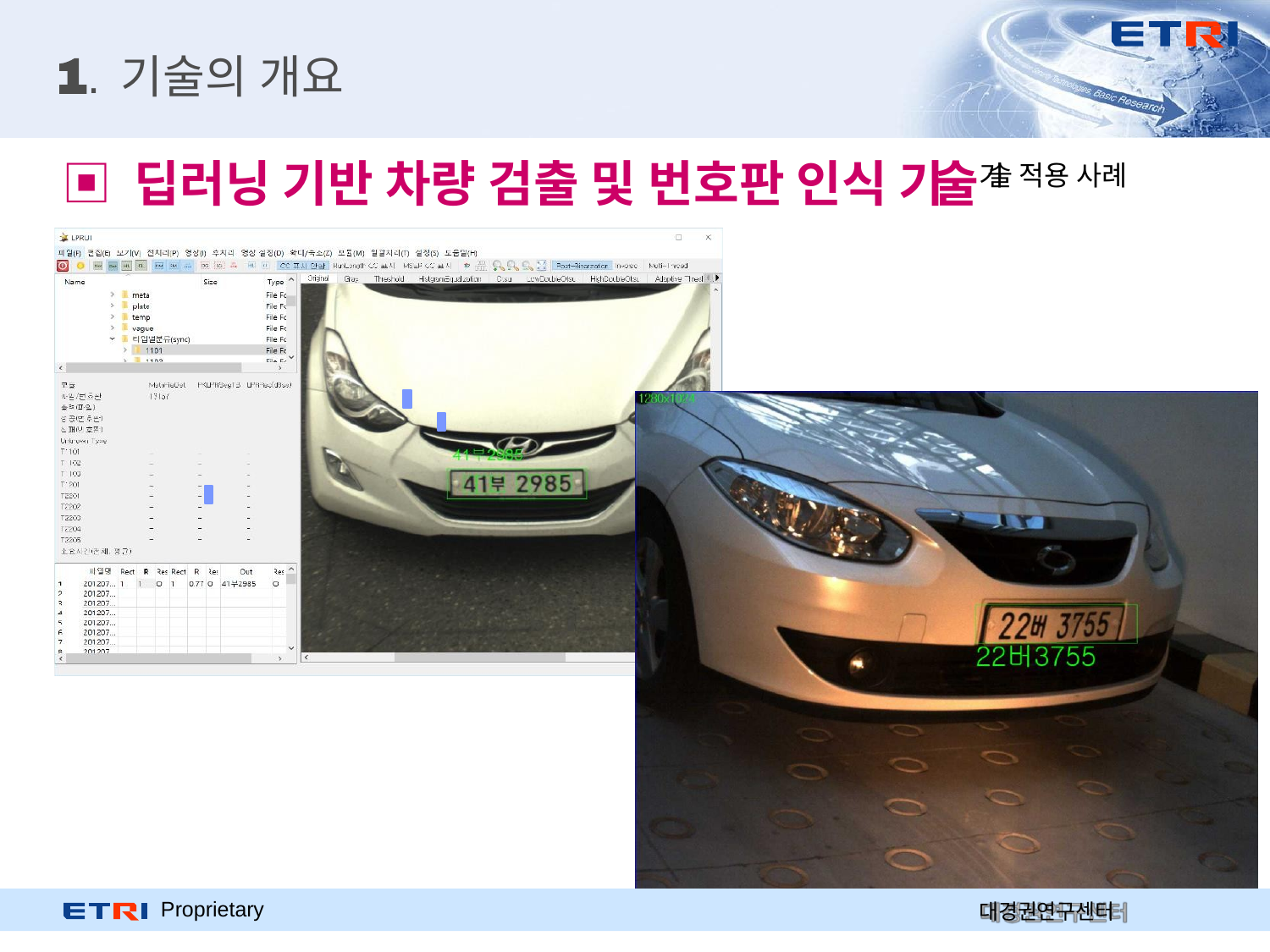

1. 기술의 개요

▣ 딥러닝 기반 차량 검출 및 번호판 인식 기술기술 적용 사례

Proprietary
대경권연구센터